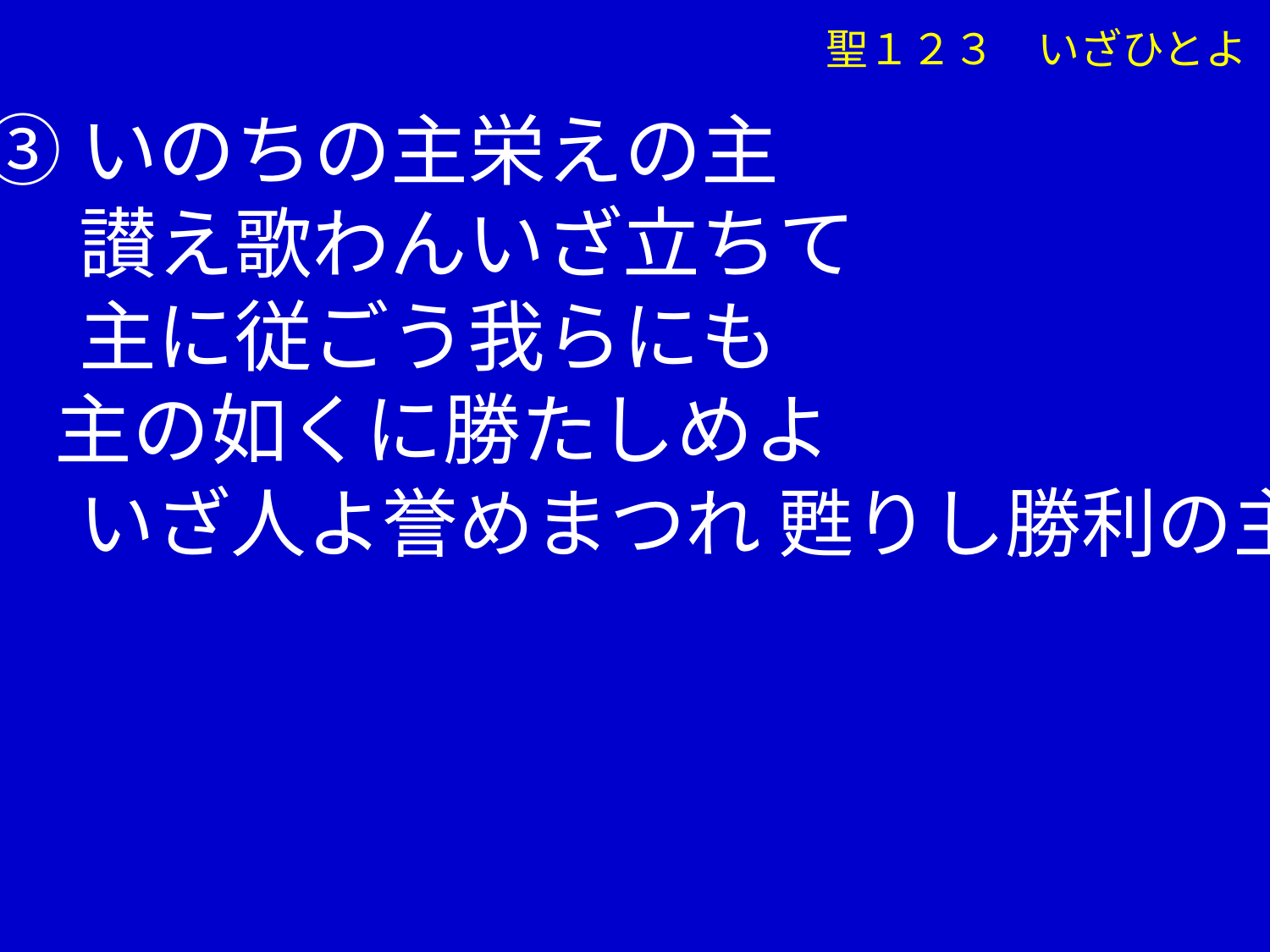

③いのちの主栄えの主
　 讃え歌わんいざ立ちて
　 主に従ごう我らにも
   主の如くに勝たしめよ
　 いざ人よ誉めまつれ 甦りし勝利の主
聖１２３　いざひとよ